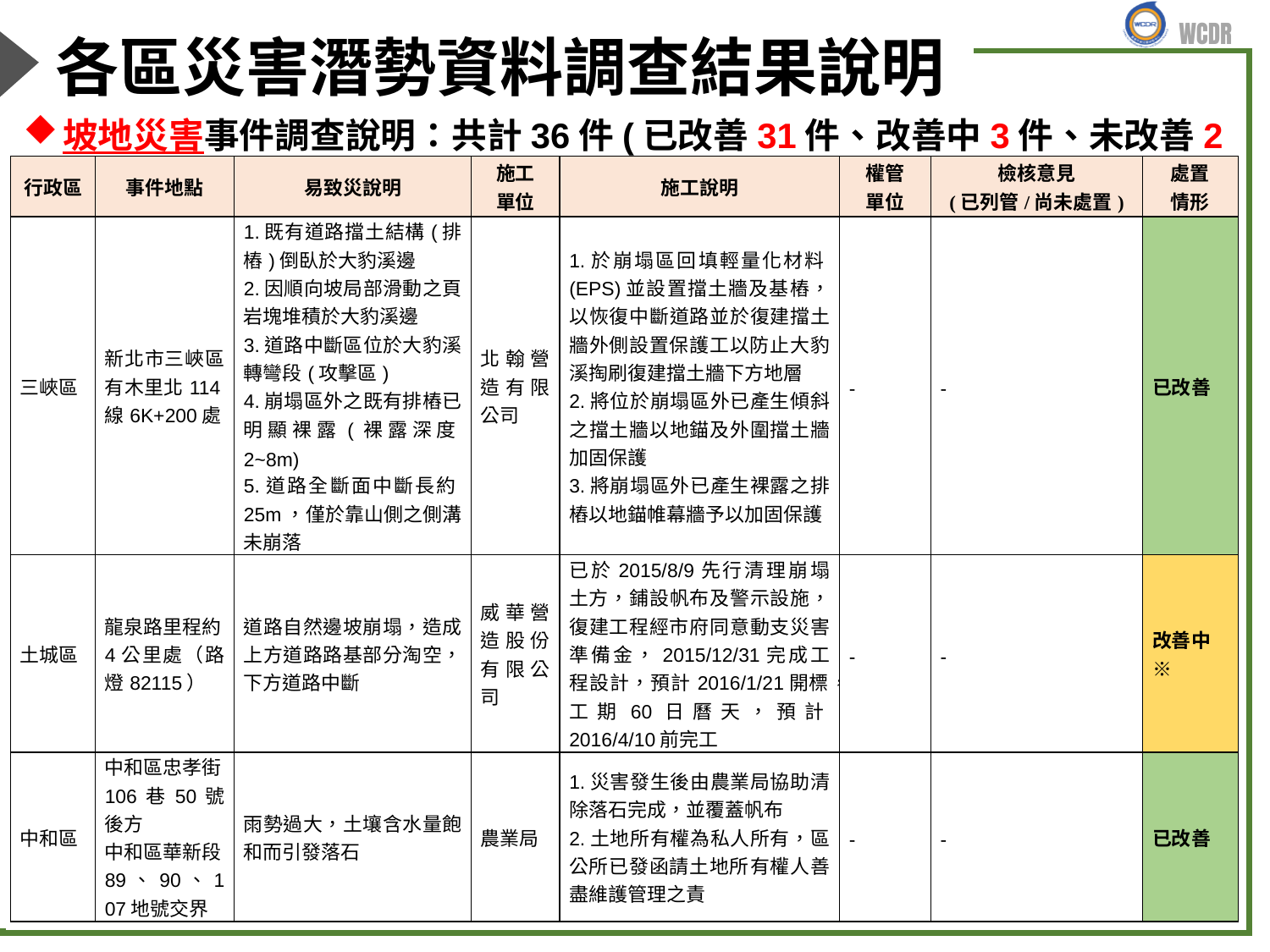

# 各區災害潛勢資料調查結果說明
坡地災害事件調查說明：共計36件(已改善31件、改善中3件、未改善2件)
| 行政區 | 事件地點 | 易致災說明 | 施工 單位 | 施工說明 | 權管 單位 | 檢核意見 (已列管/尚未處置) | 處置 情形 |
| --- | --- | --- | --- | --- | --- | --- | --- |
| 三峽區 | 新北市三峽區有木里北114線6K+200處 | 1.既有道路擋土結構(排樁)倒臥於大豹溪邊 2.因順向坡局部滑動之頁岩塊堆積於大豹溪邊 3.道路中斷區位於大豹溪轉彎段(攻擊區) 4.崩塌區外之既有排樁已明顯裸露(裸露深度2~8m) 5.道路全斷面中斷長約25m，僅於靠山側之側溝未崩落 | 北翰營造有限公司 | 1.於崩塌區回填輕量化材料(EPS)並設置擋土牆及基樁，以恢復中斷道路並於復建擋土牆外側設置保護工以防止大豹溪掏刷復建擋土牆下方地層 2.將位於崩塌區外已產生傾斜之擋土牆以地錨及外圍擋土牆加固保護 3.將崩塌區外已產生裸露之排樁以地錨帷幕牆予以加固保護 | - | - | 已改善 |
| 土城區 | 龍泉路里程約4公里處（路燈82115） | 道路自然邊坡崩塌，造成上方道路路基部分淘空，下方道路中斷 | 威華營造股份有限公司 | 已於2015/8/9先行清理崩塌土方，鋪設帆布及警示設施，復建工程經市府同意動支災害準備金，2015/12/31完成工程設計，預計2016/1/21開標，工期60日曆天，預計2016/4/10前完工 | - | - | 改善中※ |
| 中和區 | 中和區忠孝街106巷50號後方 中和區華新段89、90、107地號交界 | 雨勢過大，土壤含水量飽和而引發落石 | 農業局 | 1.災害發生後由農業局協助清除落石完成，並覆蓋帆布 2.土地所有權為私人所有，區公所已發函請土地所有權人善盡維護管理之責 | - | - | 已改善 |
55